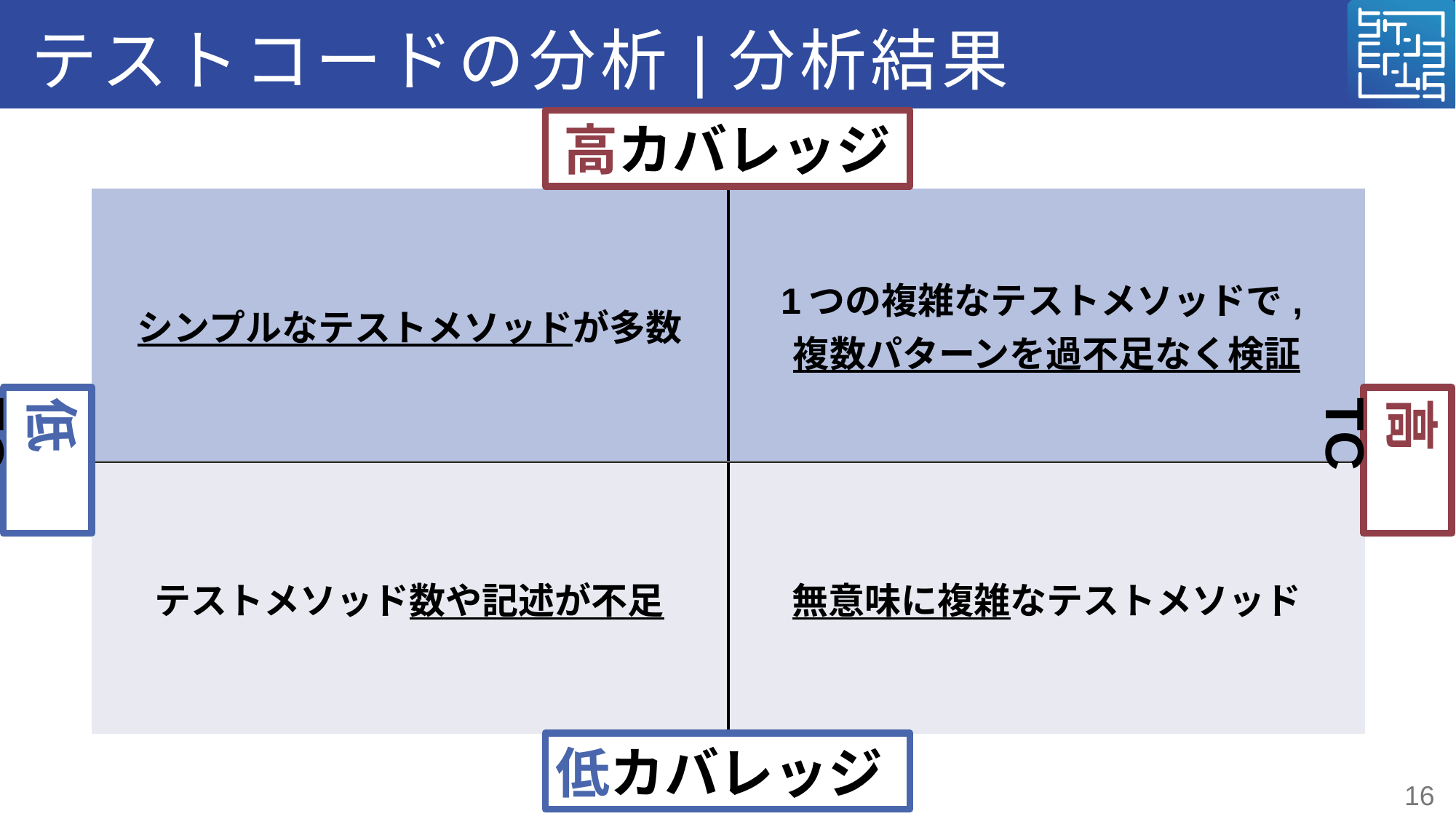

# テストコードの分析|分析結果
高カバレッジ
| シンプルなテストメソッドが多数 |
| --- |
| 1つの複雑なテストメソッドで, 複数パターンを過不足なく検証 |
| --- |
低TC
高TC
| 無意味に複雑なテストメソッド |
| --- |
| テストメソッド数や記述が不足 |
| --- |
低カバレッジ
16